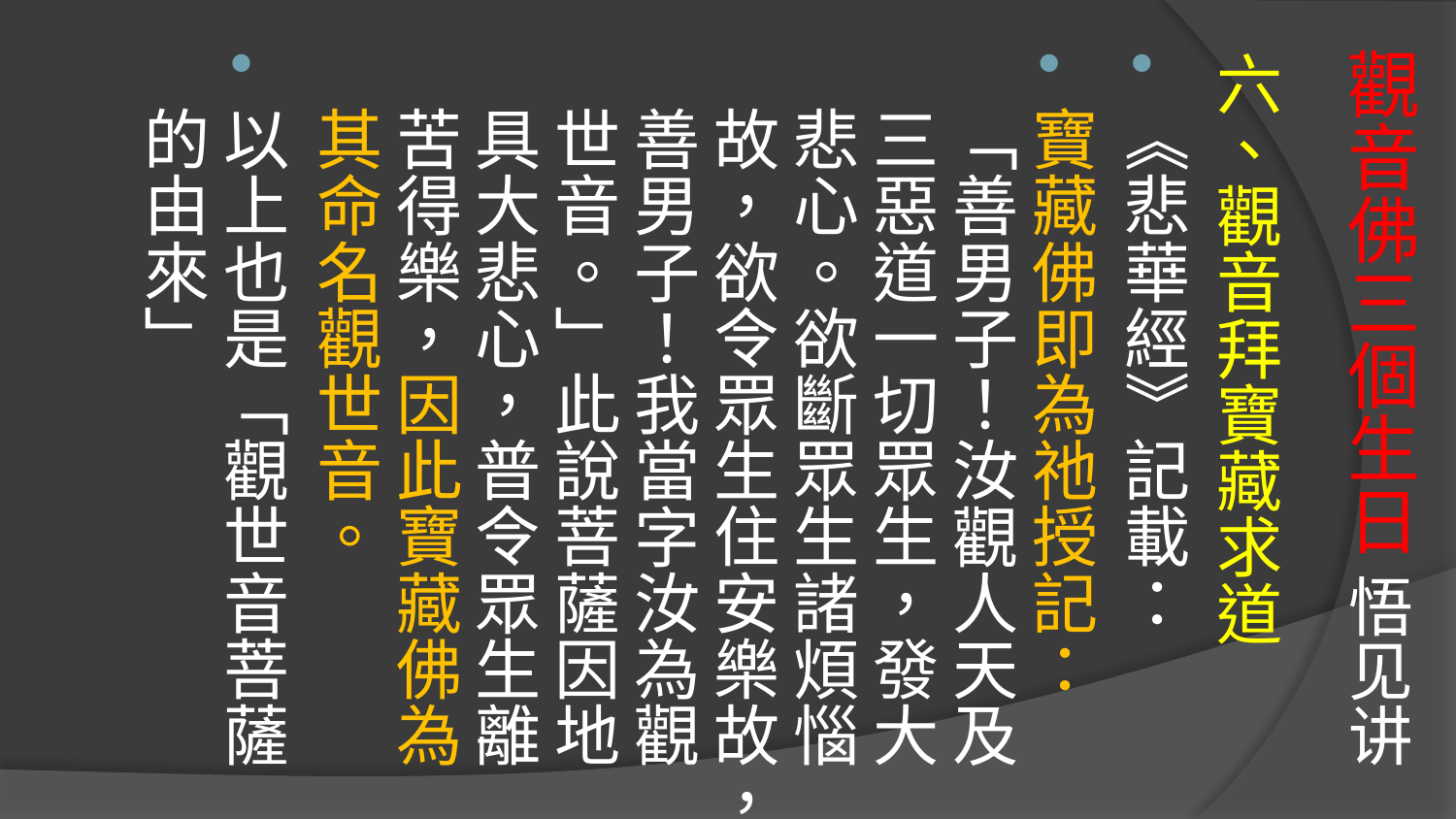

# 觀音佛三個生日 悟见讲
六、觀音拜寶藏求道
《悲華經》記載：
寶藏佛即為祂授記：「善男子！汝觀人天及三惡道一切眾生，發大悲心。欲斷眾生諸煩惱故，欲令眾生住安樂故，善男子！我當字汝為觀世音。」此說菩薩因地具大悲心，普令眾生離苦得樂，因此寶藏佛為其命名觀世音。
以上也是「觀世音菩薩的由來」